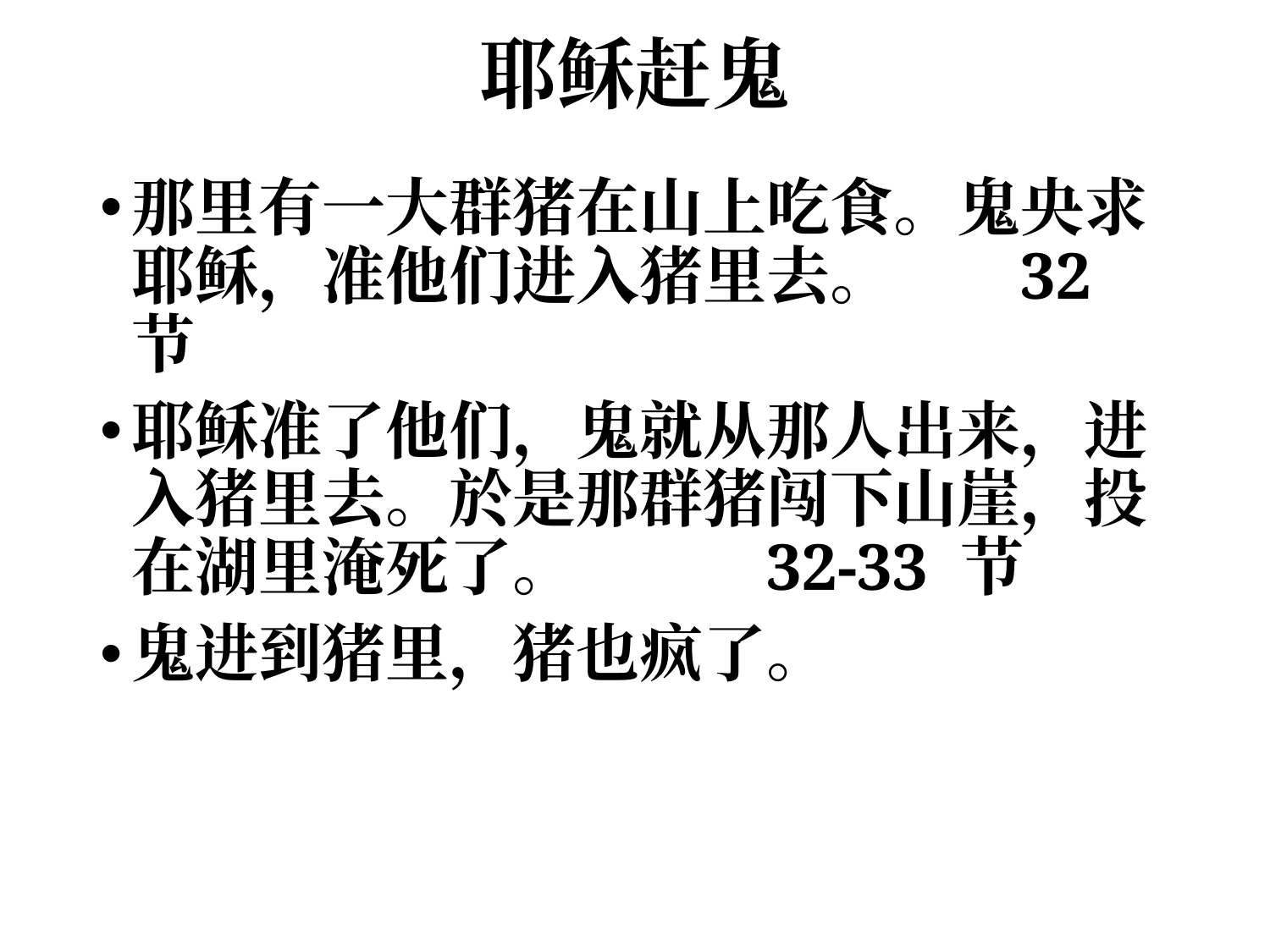

# 耶稣赶鬼
那里有一大群猪在山上吃食。鬼央求耶稣，准他们进入猪里去。	32 节
耶稣准了他们，鬼就从那人出来，进入猪里去。於是那群猪闯下山崖，投在湖里淹死了。		32-33 节
鬼进到猪里，猪也疯了。